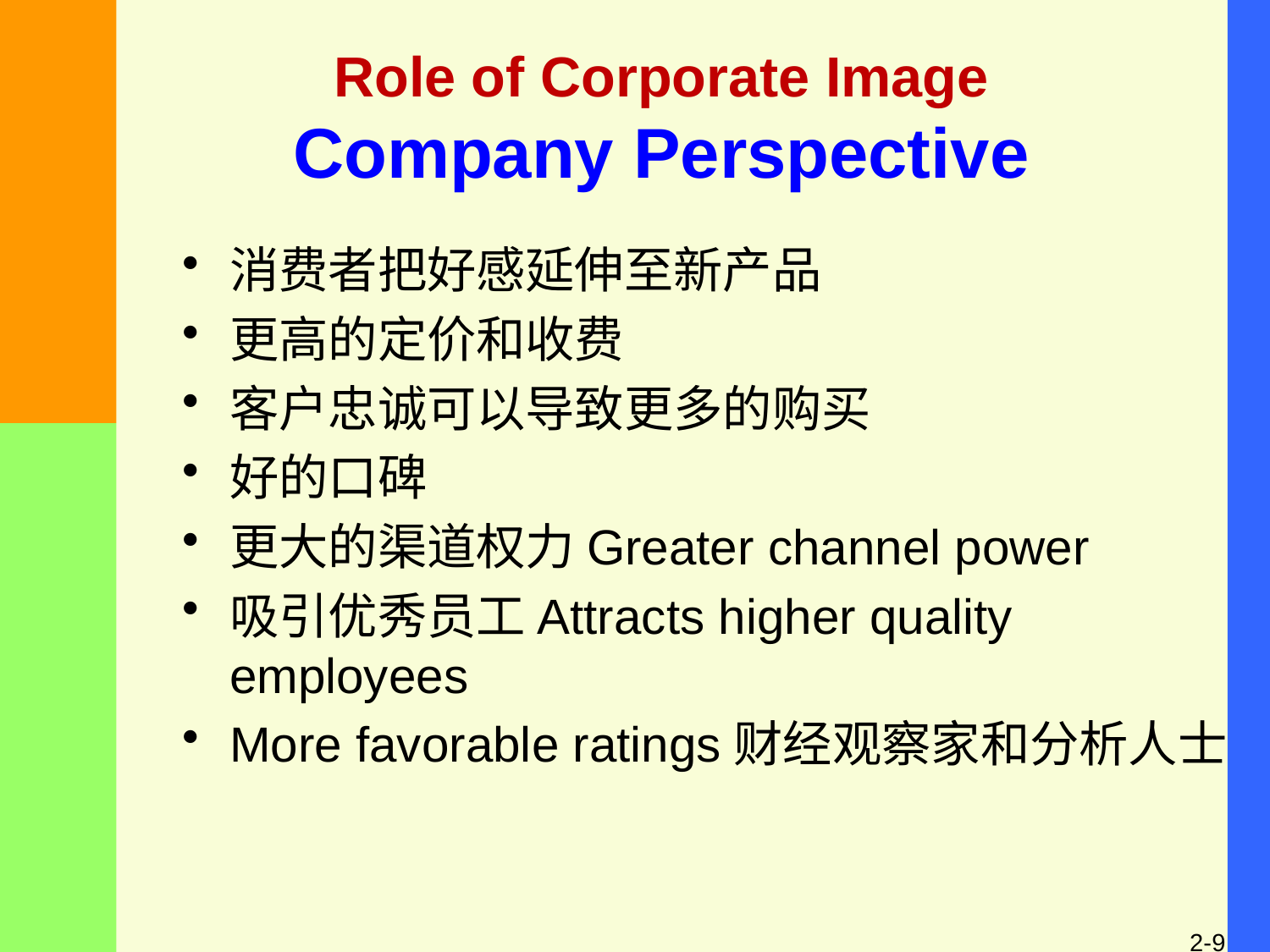

# Role of Corporate Image Company Perspective
消费者把好感延伸至新产品
更高的定价和收费
客户忠诚可以导致更多的购买
好的口碑
更大的渠道权力Greater channel power
吸引优秀员工Attracts higher quality employees
More favorable ratings财经观察家和分析人士

2-9